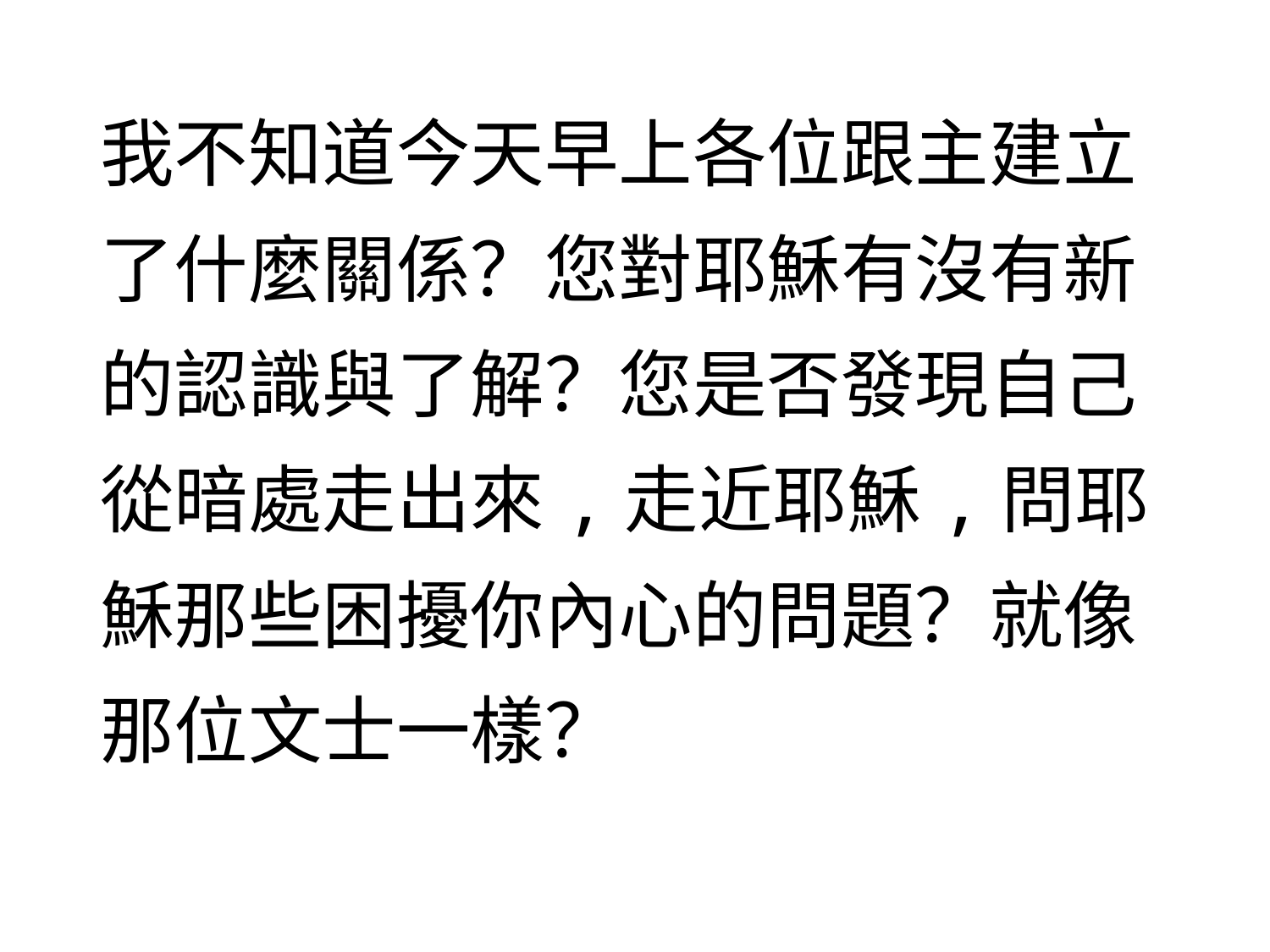

我不知道今天早上各位跟主建立了什麼關係？您對耶穌有沒有新的認識與了解？您是否發現自己從暗處走出來,走近耶穌,問耶穌那些困擾你內心的問題？就像那位文士一樣？